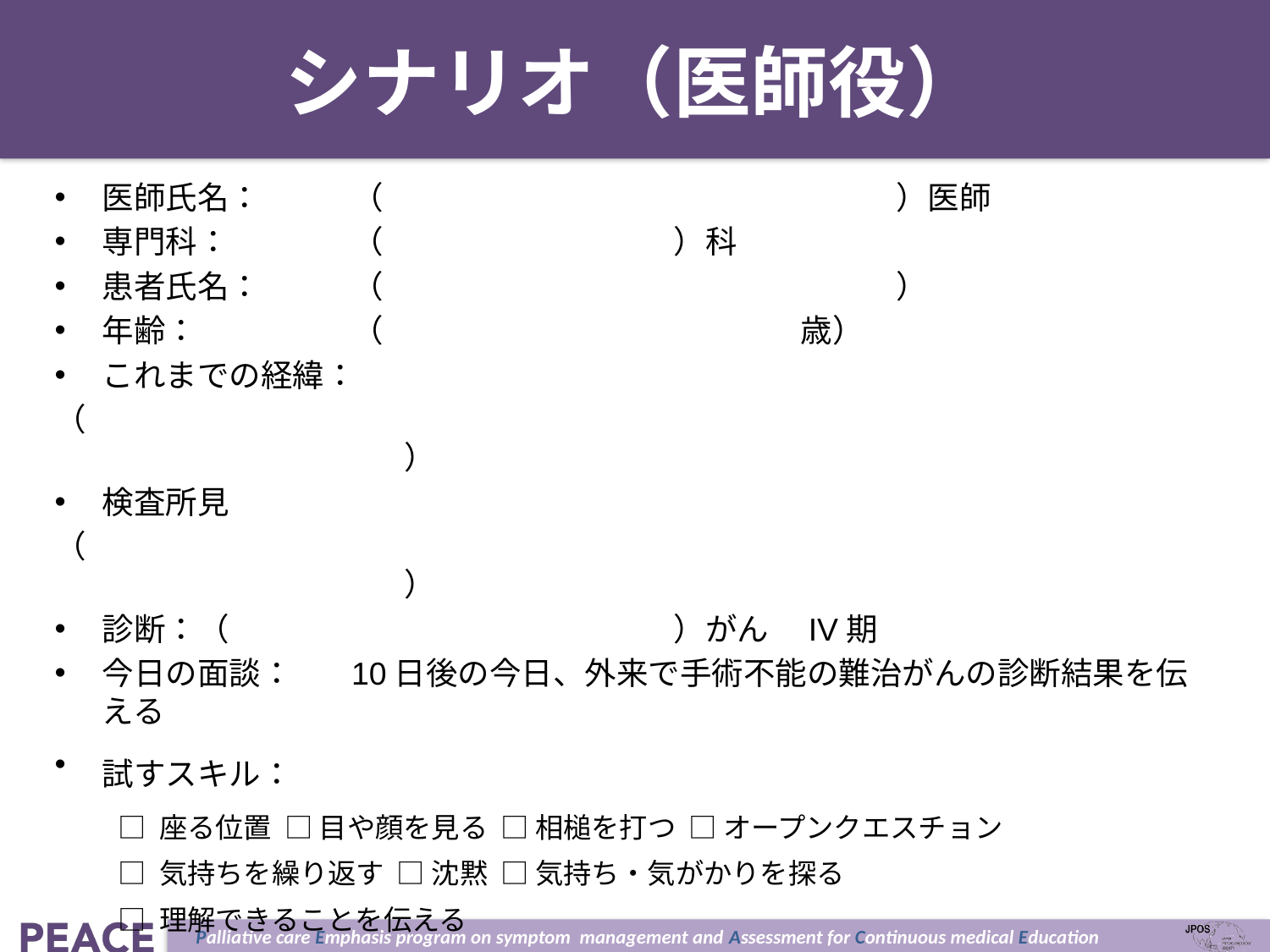

# シナリオ（医師役）
医師氏名：	（		　　　　　　　　　）医師
専門科：	（		　　）科
患者氏名：	（		　　　　　　　　　）
年齢：	（	　　　　　　　　　　歳）
これまでの経緯：
（					　　　　　　　　　　　　　　　　　　　　　　　　　　　）
検査所見
（					　　　　　　　　　　　　　　　　　　　　　　　　　　　）
診断：（				　　）がん　IV期
今日の面談：	10日後の今日、外来で手術不能の難治がんの診断結果を伝える
試すスキル：
□ 座る位置  □ 目や顔を見る  □ 相槌を打つ  □ オープンクエスチョン
□ 気持ちを繰り返す  □ 沈黙  □ 気持ち・気がかりを探る
□ 理解できることを伝える